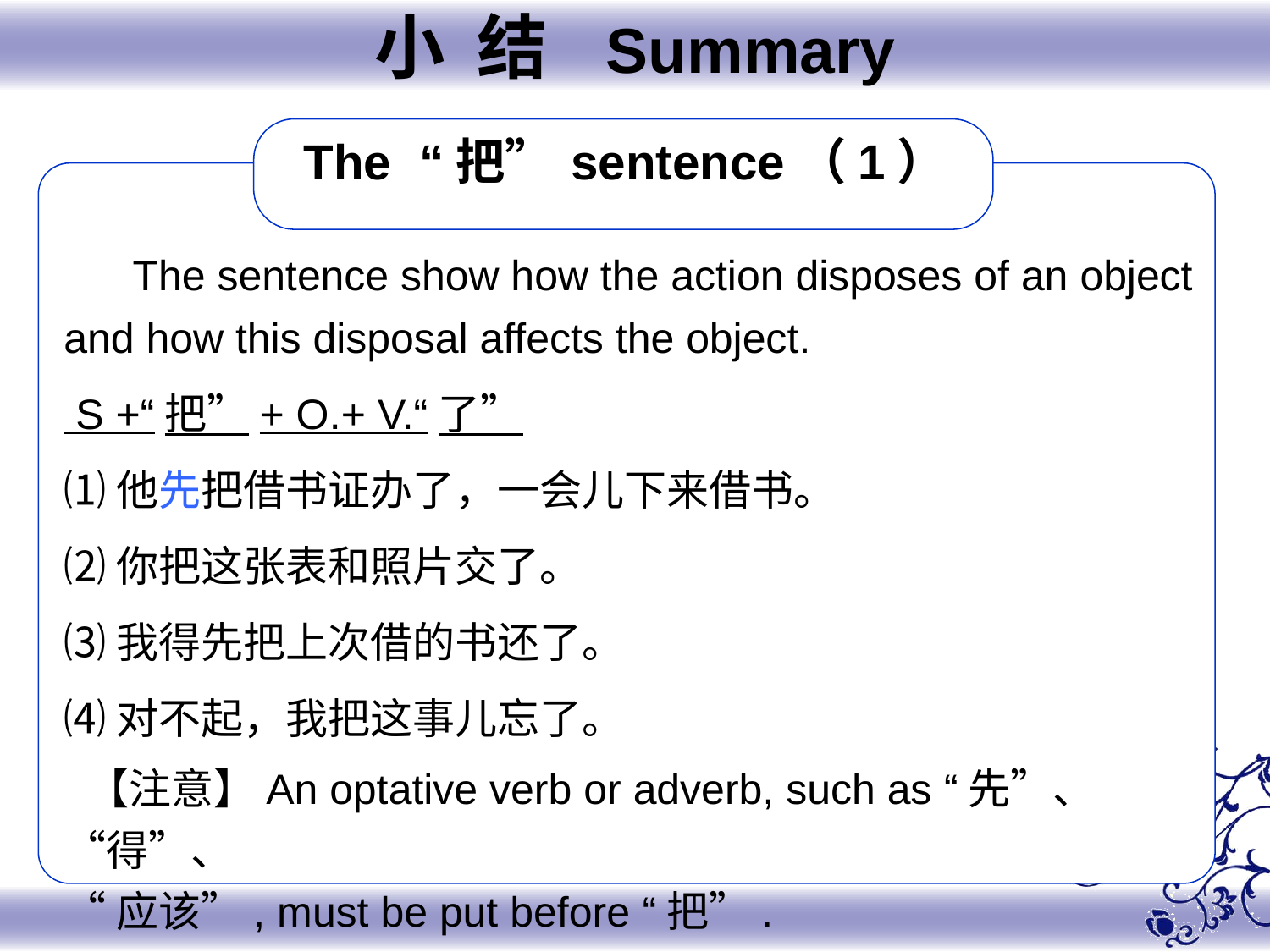

小  结   Summary

The  “把” sentence（1）

     The sentence show how the action disposes of an object and how this disposal affects the object.
 S +“把”+ O.+ V.“了”
⑴他先把借书证办了，一会儿下来借书。
⑵你把这张表和照片交了。
⑶我得先把上次借的书还了。
⑷对不起，我把这事儿忘了。
 【注意】An optative verb or adverb, such as “先”、“得”、
“应该”, must be put before “把”.